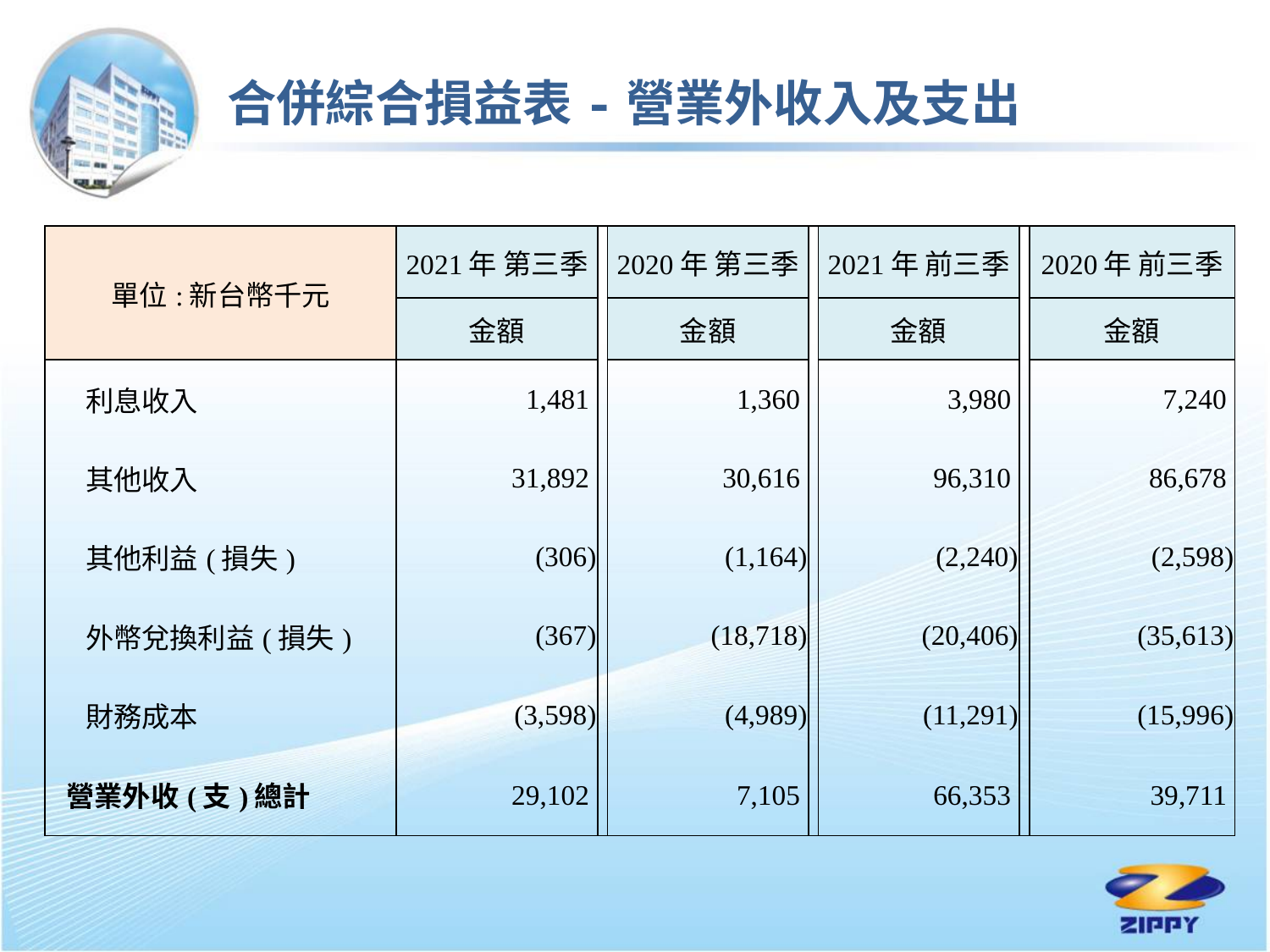

合併綜合損益表-營業外收入及支出
| 單位:新台幣千元 | 2021年 第三季 |  | 2020年 第三季 |  | 2021年 前三季 |  | 2020年 前三季 |
| --- | --- | --- | --- | --- | --- | --- | --- |
|  | 金額 |  | 金額 |  | 金額 |  | 金額 |
| 利息收入 | 1,481 |  | 1,360 |  | 3,980 |  | 7,240 |
| 其他收入 | 31,892 |  | 30,616 |  | 96,310 |  | 86,678 |
| 其他利益(損失) | (306) |  | (1,164) |  | (2,240) |  | (2,598) |
| 外幣兌換利益(損失) | (367) |  | (18,718) |  | (20,406) |  | (35,613) |
| 財務成本 | (3,598) |  | (4,989) |  | (11,291) |  | (15,996) |
| 營業外收(支)總計 | 29,102 |  | 7,105 |  | 66,353 |  | 39,711 |